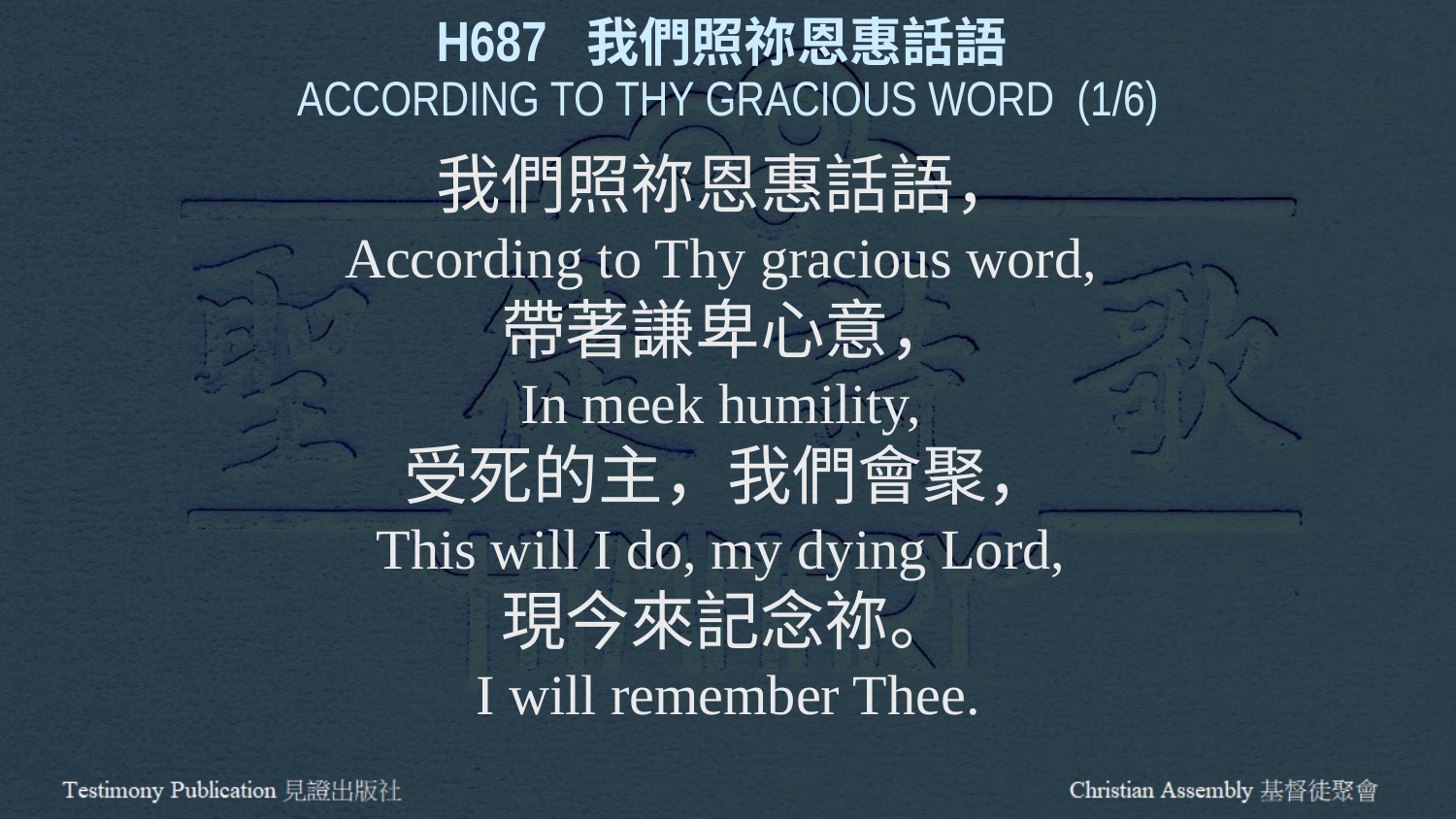

H687  我們照祢恩惠話語
ACCORDING TO THY GRACIOUS WORD  (1/6)
我們照祢恩惠話語，
According to Thy gracious word,
帶著謙卑心意，
In meek humility,
受死的主，我們會聚，
This will I do, my dying Lord,
現今來記念祢。
I will remember Thee.